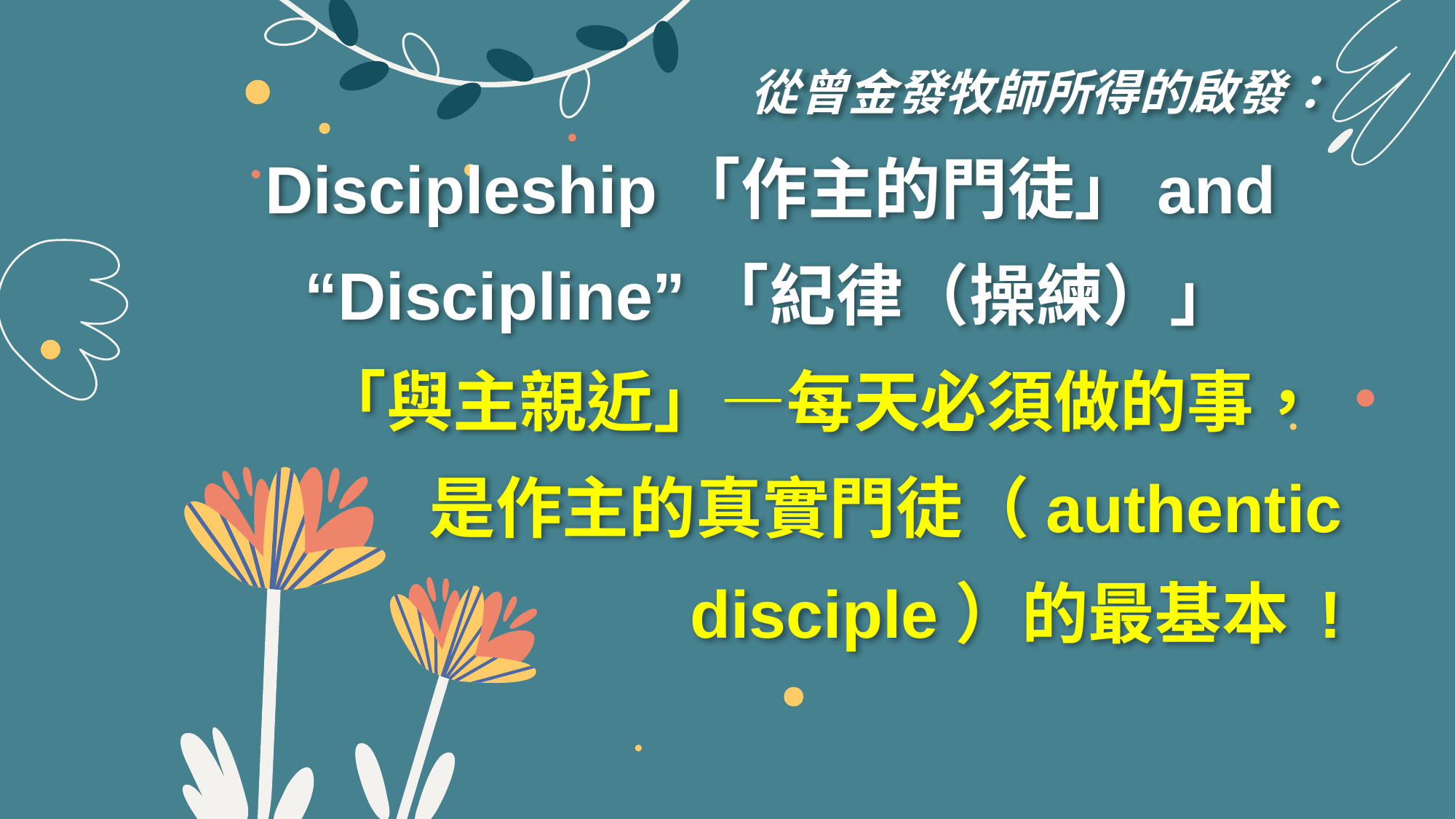

從曾金發牧師所得的啟發：
Discipleship「作主的門徒」and “Discipline”「紀律（操練）」
	 「與主親近」—每天必須做的事，
		 是作主的真實門徒（authentic 				    disciple）的最基本 !